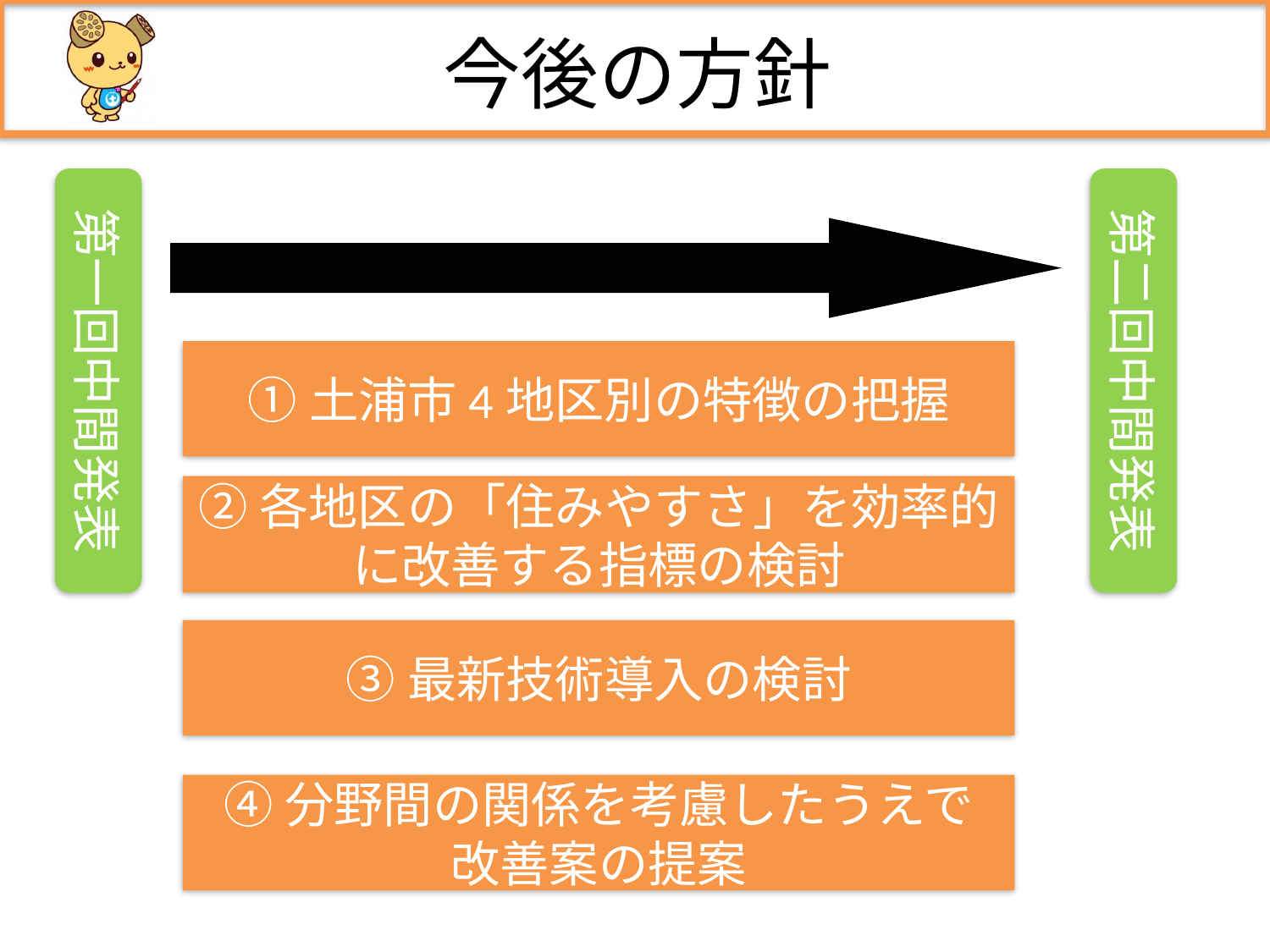

# 今後の方針
第二回中間発表
第一回中間発表

①土浦市4地区別の特徴の把握
②各地区の「住みやすさ」を効率的に改善する指標の検討
③最新技術導入の検討
④分野間の関係を考慮したうえで
改善案の提案